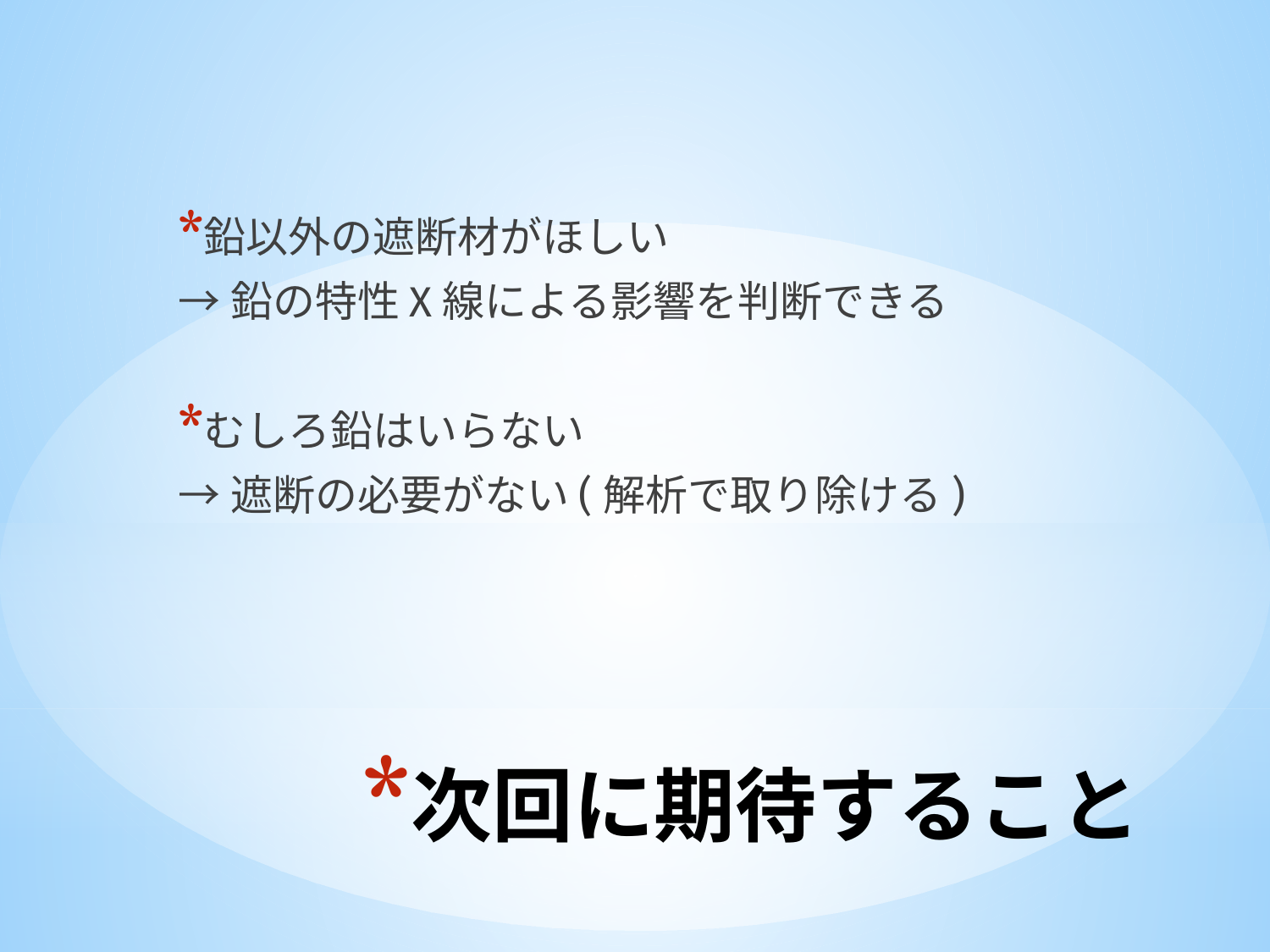

鉛以外の遮断材がほしい
→鉛の特性X線による影響を判断できる

むしろ鉛はいらない
→遮断の必要がない(解析で取り除ける)

# 次回に期待すること